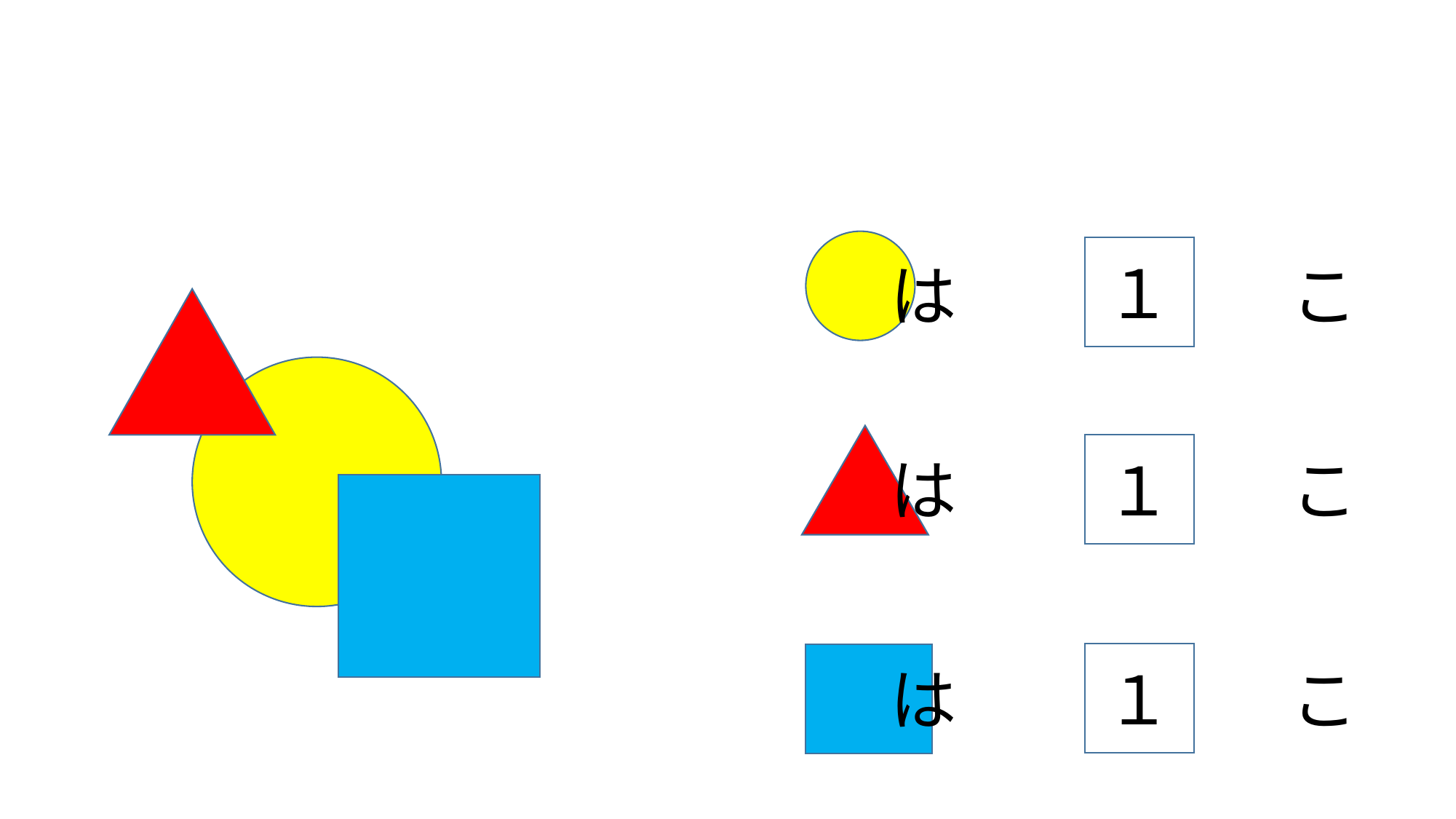

#

１
は　　　　　こ

１
は　　　　　こ

１

は　　　　　こ